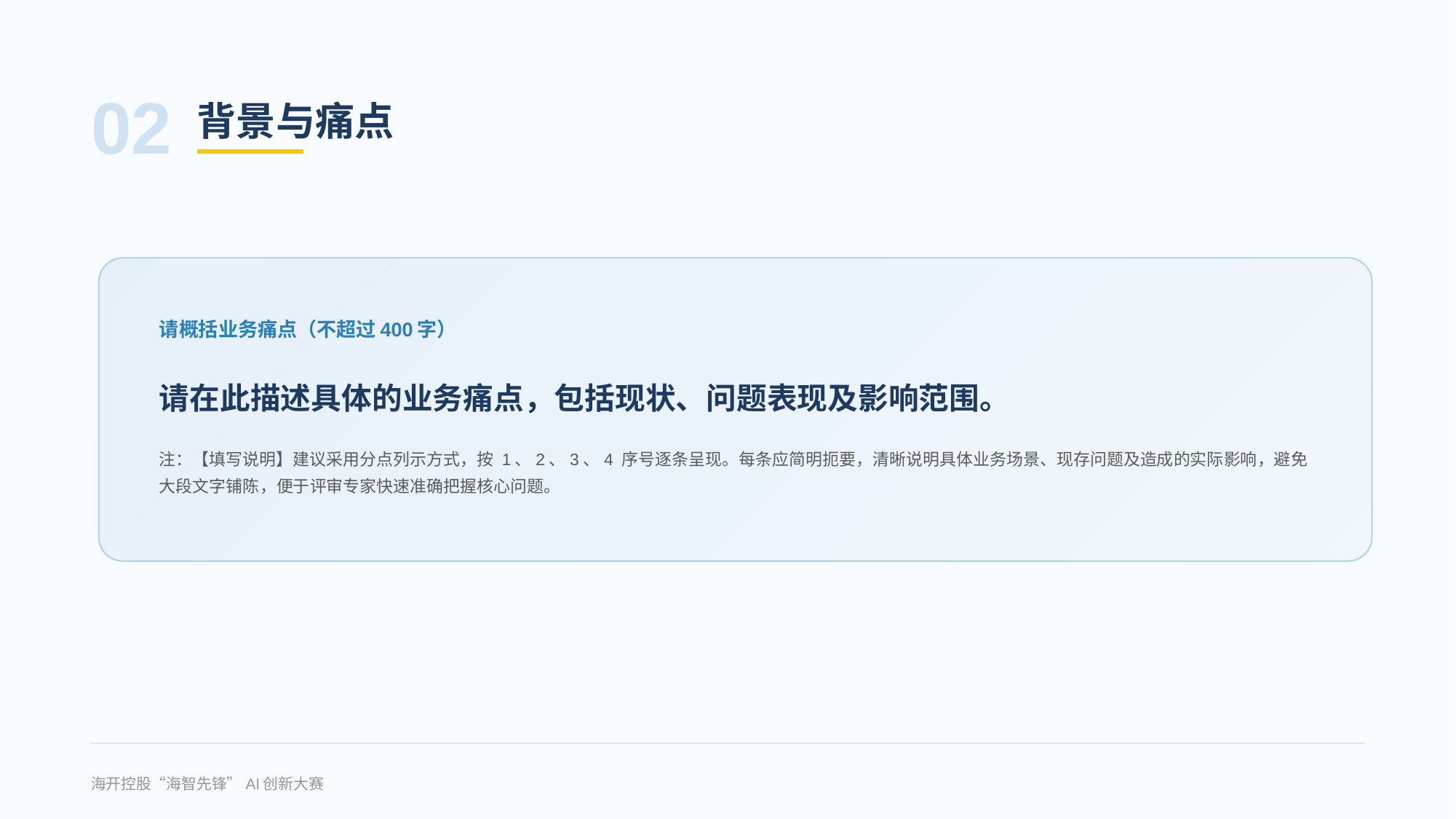

02
背景与痛点

请概括业务痛点（不超过400字）

请在此描述具体的业务痛点，包括现状、问题表现及影响范围。

注：【填写说明】建议采用分点列示方式，按 1、2、3、4 序号逐条呈现。每条应简明扼要，清晰说明具体业务场景、现存问题及造成的实际影响，避免大段文字铺陈，便于评审专家快速准确把握核心问题。

海开控股“海智先锋”AI创新大赛